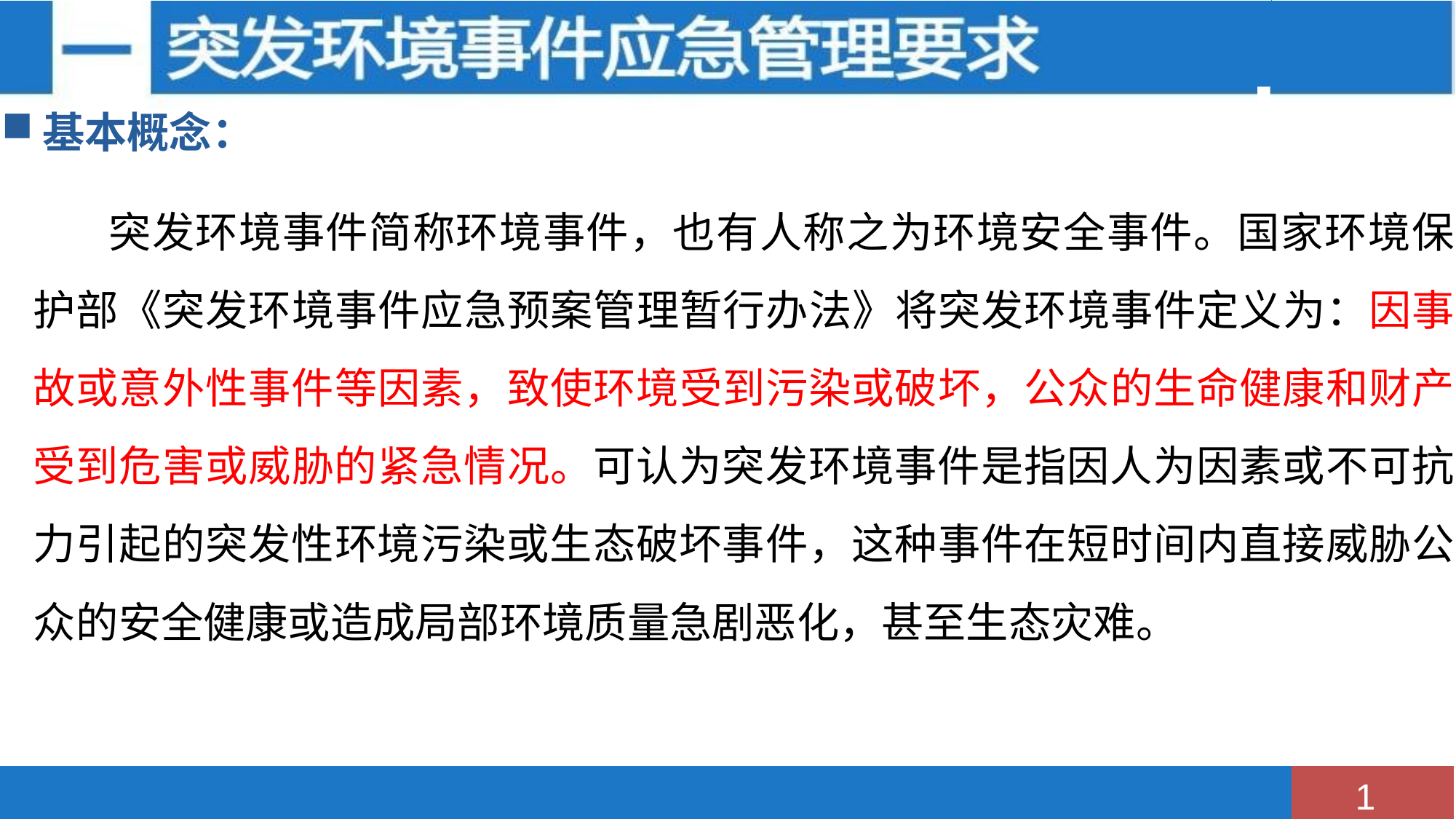

突发环境事件的特征

基本概念：
突发环境事件简称环境事件，也有人称之为环境安全事件。国家环境保护部《突发环境事件应急预案管理暂行办法》将突发环境事件定义为：因事故或意外性事件等因素，致使环境受到污染或破坏，公众的生命健康和财产受到危害或威胁的紧急情况。可认为突发环境事件是指因人为因素或不可抗力引起的突发性环境污染或生态破坏事件，这种事件在短时间内直接威胁公众的安全健康或造成局部环境质量急剧恶化，甚至生态灾难。

1